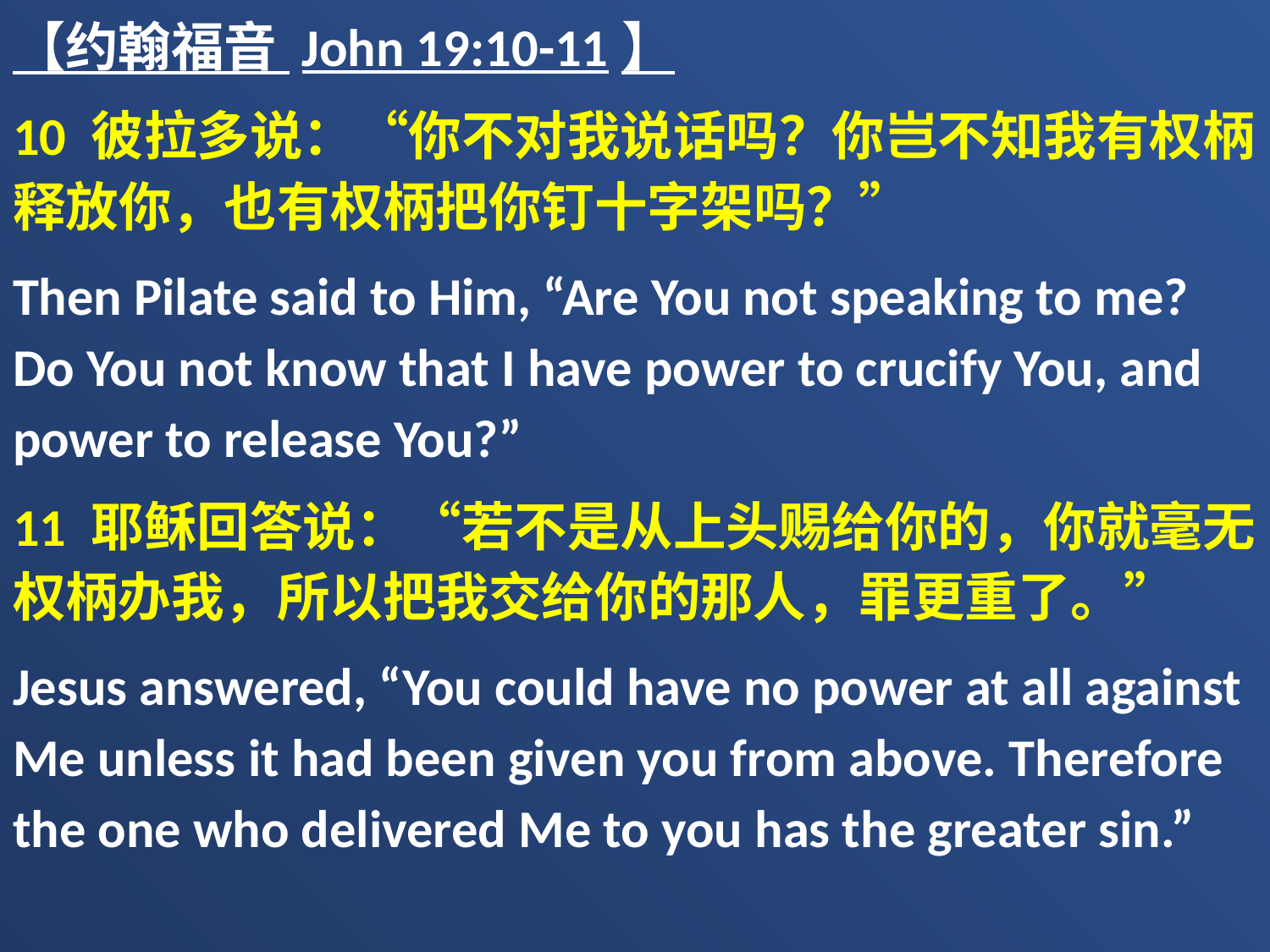

【约翰福音 John 19:10-11】
10 彼拉多说：“你不对我说话吗？你岂不知我有权柄释放你，也有权柄把你钉十字架吗？”
Then Pilate said to Him, “Are You not speaking to me? Do You not know that I have power to crucify You, and power to release You?”
11 耶稣回答说：“若不是从上头赐给你的，你就毫无权柄办我，所以把我交给你的那人，罪更重了。”
Jesus answered, “You could have no power at all against Me unless it had been given you from above. Therefore the one who delivered Me to you has the greater sin.”